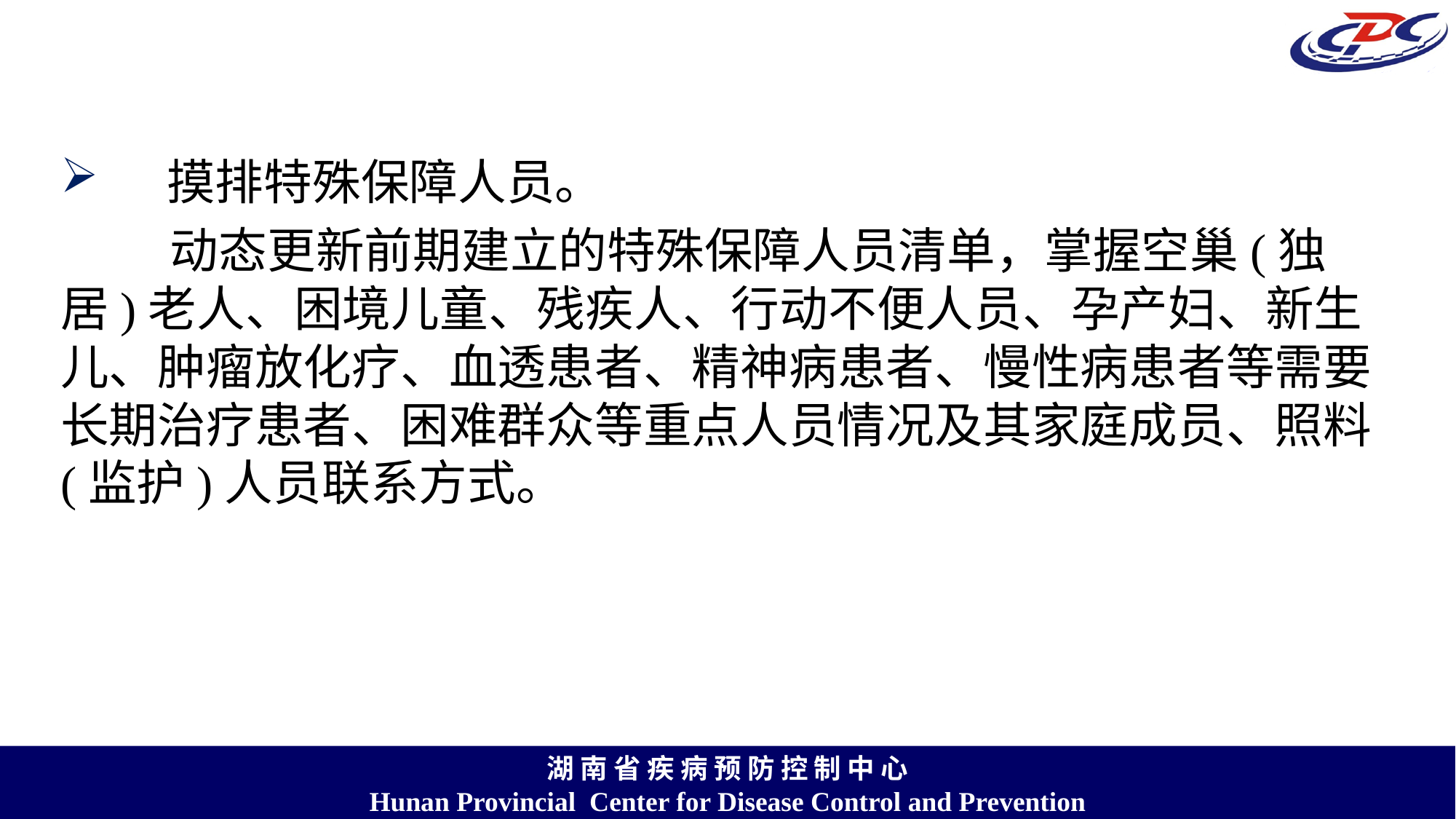

#
     摸排特殊保障人员。
         动态更新前期建立的特殊保障人员清单，掌握空巢(独居)老人、困境儿童、残疾人、行动不便人员、孕产妇、新生儿、肿瘤放化疗、血透患者、精神病患者、慢性病患者等需要长期治疗患者、困难群众等重点人员情况及其家庭成员、照料(监护)人员联系方式。